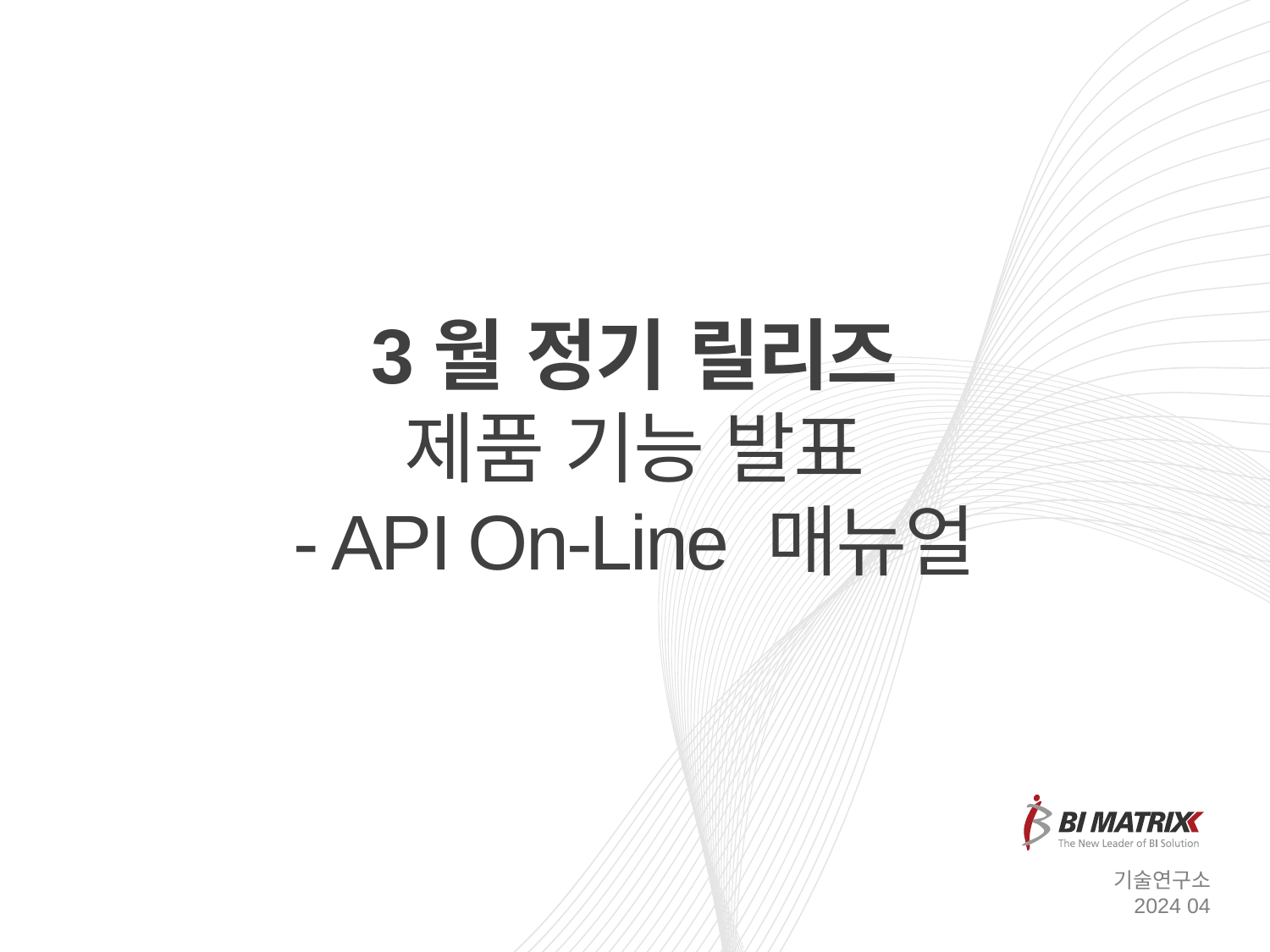

3월 정기 릴리즈
제품 기능 발표
- API On-Line 매뉴얼
기술연구소
2024 04